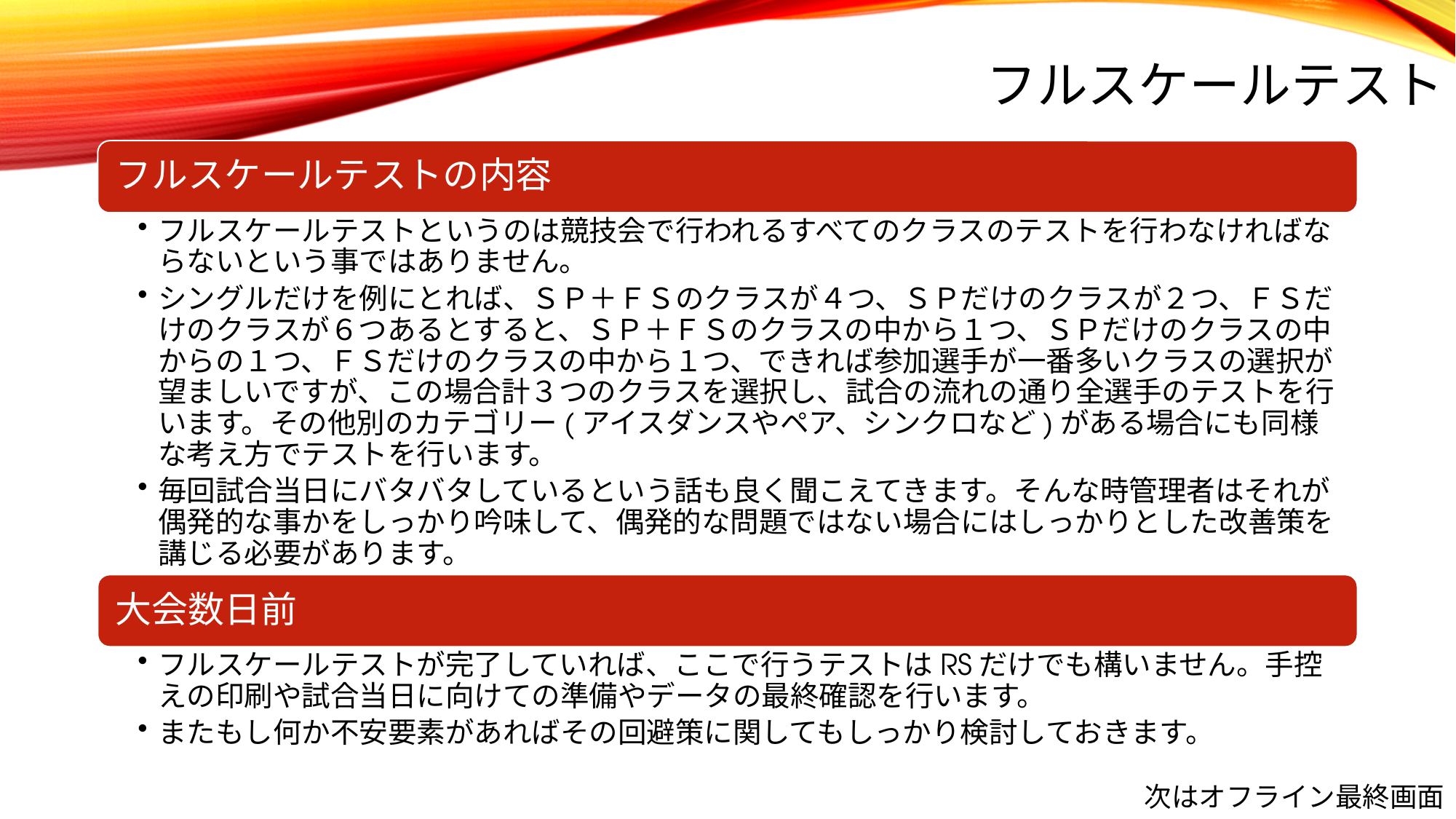

# フルスケールテスト
フルスケールテストの内容
フルスケールテストというのは競技会で行われるすべてのクラスのテストを行わなければならないという事ではありません。
シングルだけを例にとれば、ＳＰ＋ＦＳのクラスが４つ、ＳＰだけのクラスが２つ、ＦＳだけのクラスが６つあるとすると、ＳＰ＋ＦＳのクラスの中から１つ、ＳＰだけのクラスの中からの１つ、ＦＳだけのクラスの中から１つ、できれば参加選手が一番多いクラスの選択が望ましいですが、この場合計３つのクラスを選択し、試合の流れの通り全選手のテストを行います。その他別のカテゴリー(アイスダンスやペア、シンクロなど)がある場合にも同様な考え方でテストを行います。
毎回試合当日にバタバタしているという話も良く聞こえてきます。そんな時管理者はそれが偶発的な事かをしっかり吟味して、偶発的な問題ではない場合にはしっかりとした改善策を講じる必要があります。
大会数日前
フルスケールテストが完了していれば、ここで行うテストはRSだけでも構いません。手控えの印刷や試合当日に向けての準備やデータの最終確認を行います。
またもし何か不安要素があればその回避策に関してもしっかり検討しておきます。
次はオフライン最終画面